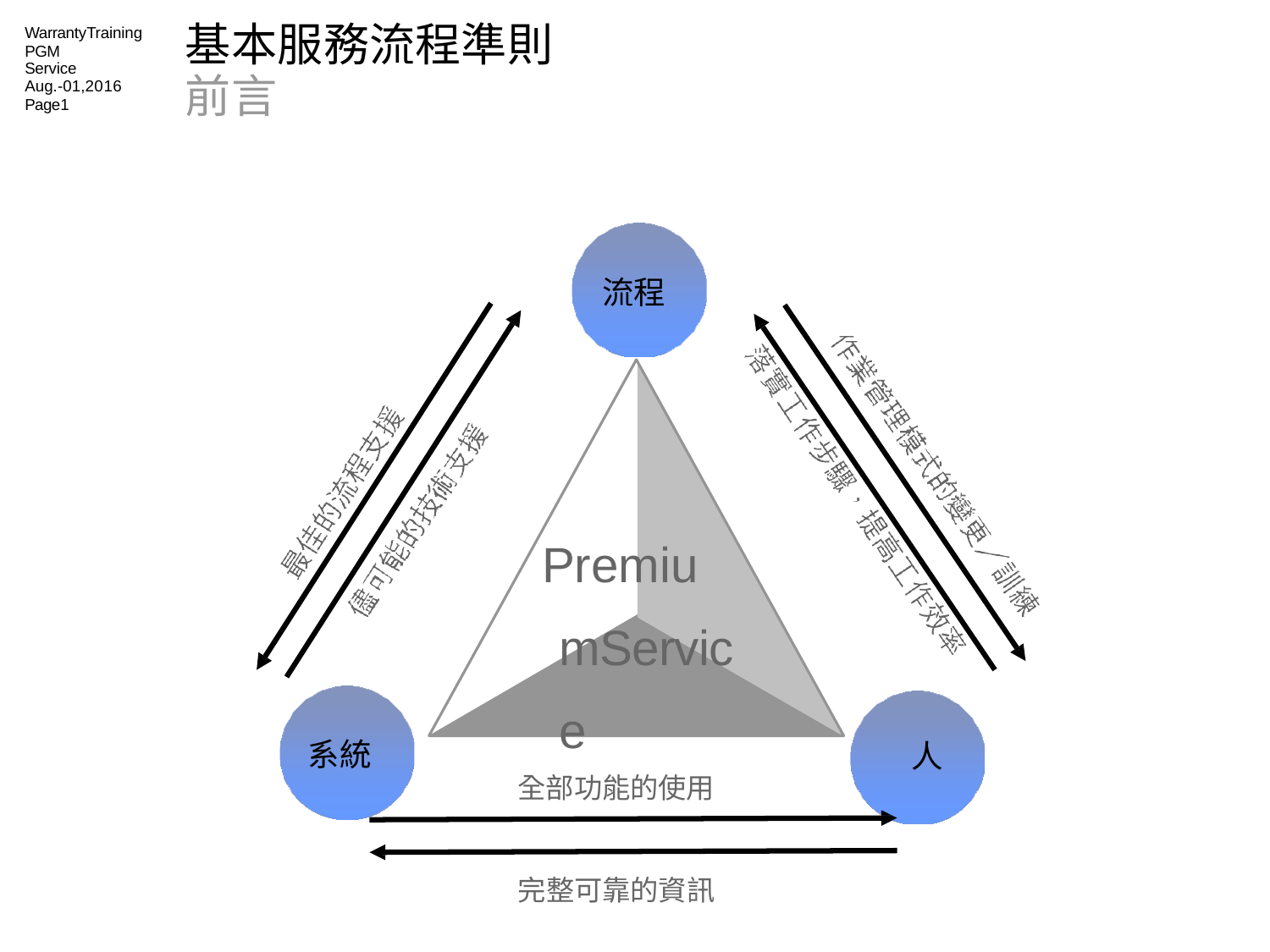

# 基本服務流程準則前言
WarrantyTrainingPGM
Service
Aug.-01,2016
Page1

流程

PremiumService

系統
人
全部功能的使用

完整可靠的資訊